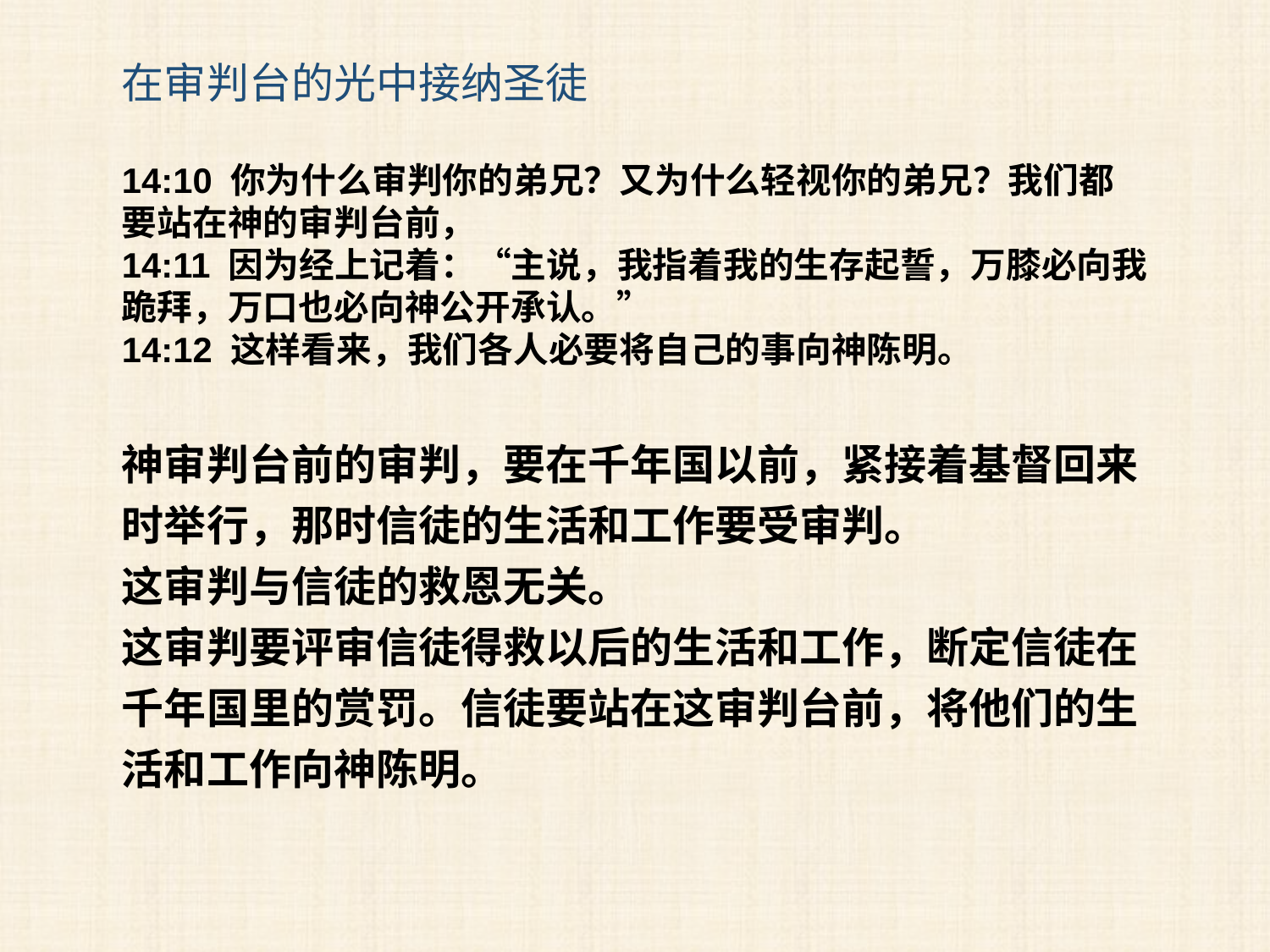

在审判台的光中接纳圣徒
14:10 你为什么审判你的弟兄？又为什么轻视你的弟兄？我们都要站在神的审判台前，
14:11 因为经上记着：“主说，我指着我的生存起誓，万膝必向我跪拜，万口也必向神公开承认。”
14:12 这样看来，我们各人必要将自己的事向神陈明。
神审判台前的审判，要在千年国以前，紧接着基督回来时举行，那时信徒的生活和工作要受审判。
这审判与信徒的救恩无关。
这审判要评审信徒得救以后的生活和工作，断定信徒在千年国里的赏罚。信徒要站在这审判台前，将他们的生活和工作向神陈明。